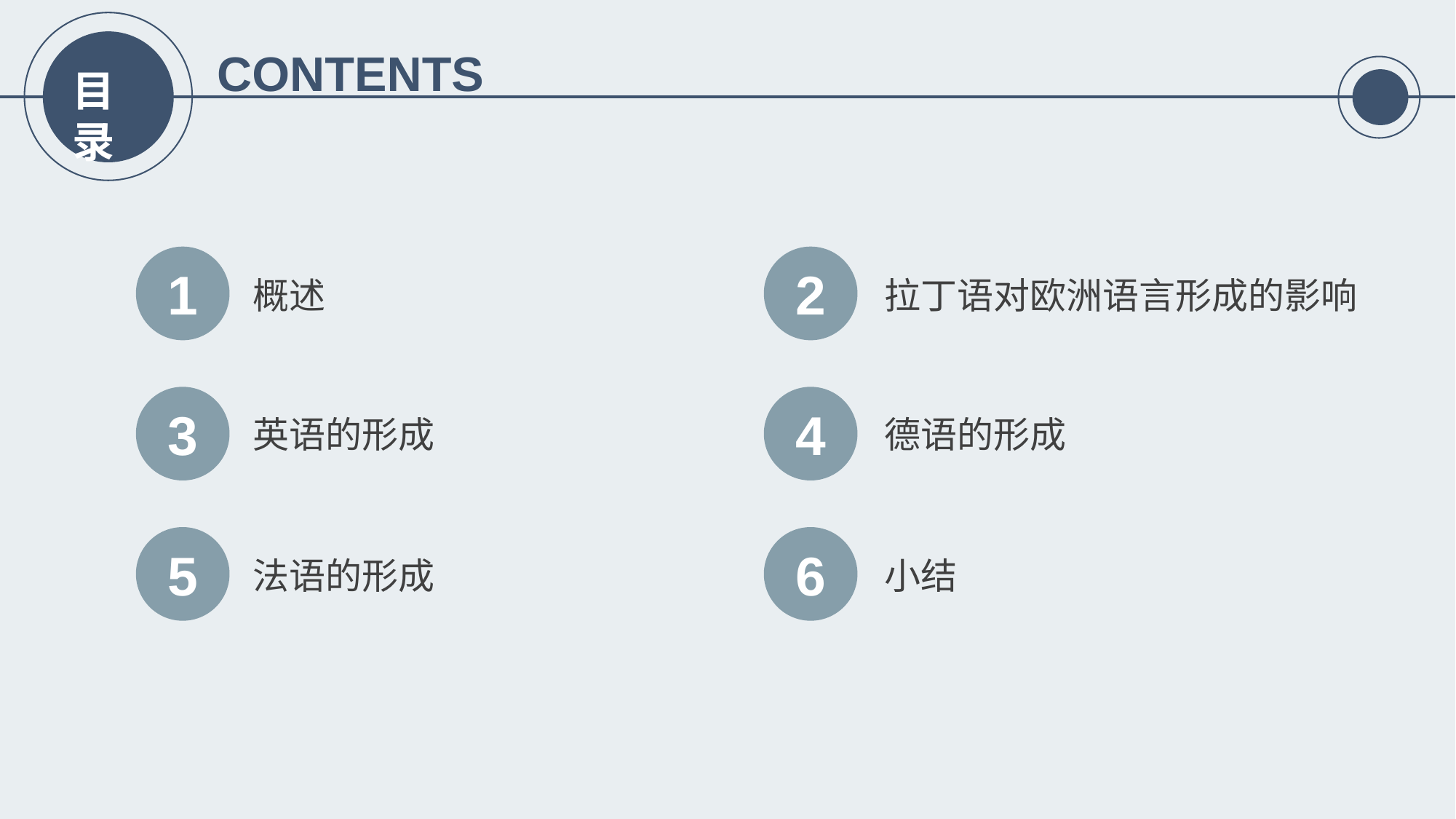

CONTENTS

目录

1
2
概述
拉丁语对欧洲语言形成的影响
德语的形成
英语的形成
法语的形成
3
4
5
6
小结